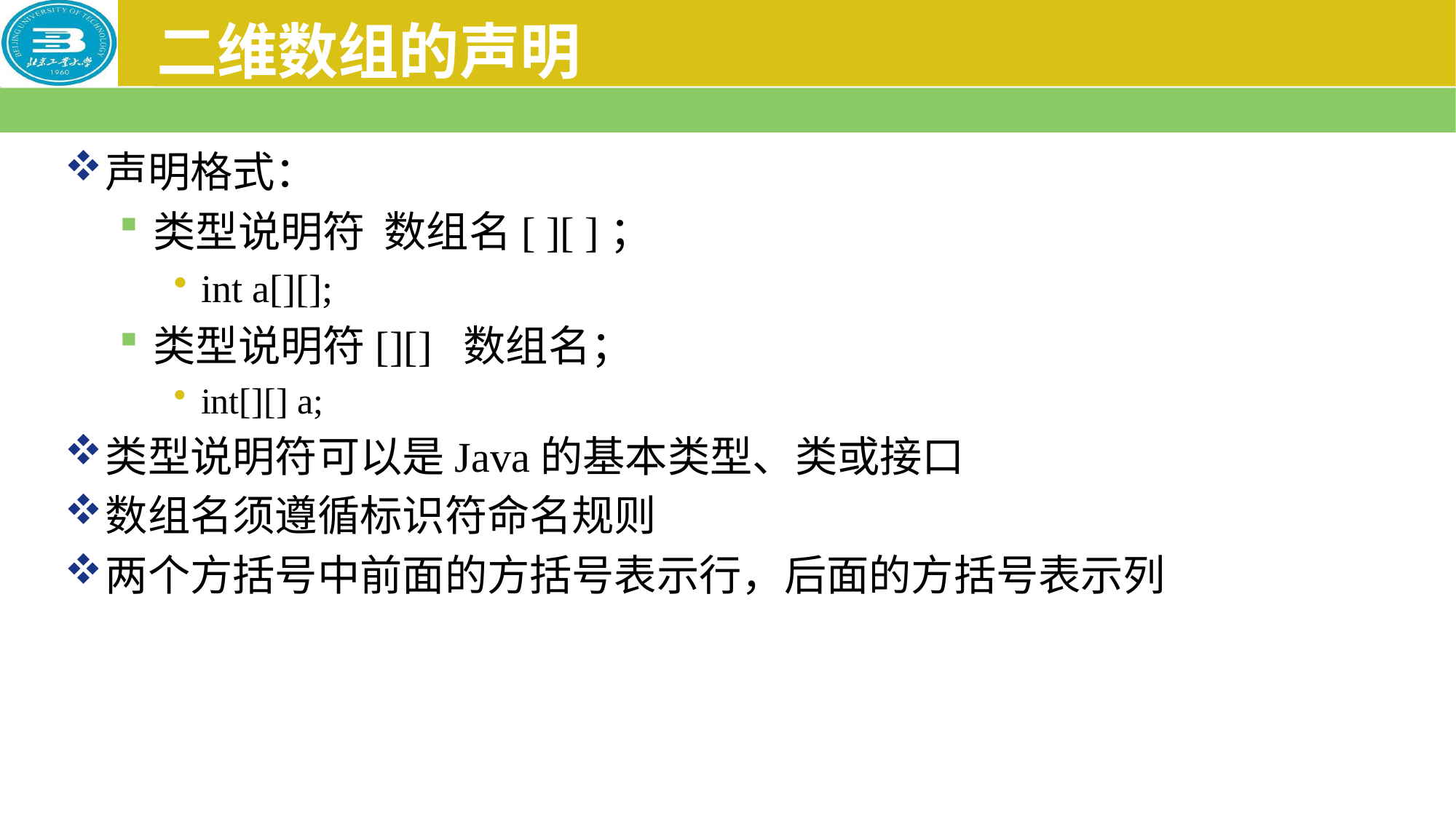

# 二维数组的声明
声明格式：
类型说明符  数组名[ ][ ]；
int a[][];
类型说明符[][]  数组名；
int[][] a;
类型说明符可以是Java的基本类型、类或接口
数组名须遵循标识符命名规则
两个方括号中前面的方括号表示行，后面的方括号表示列